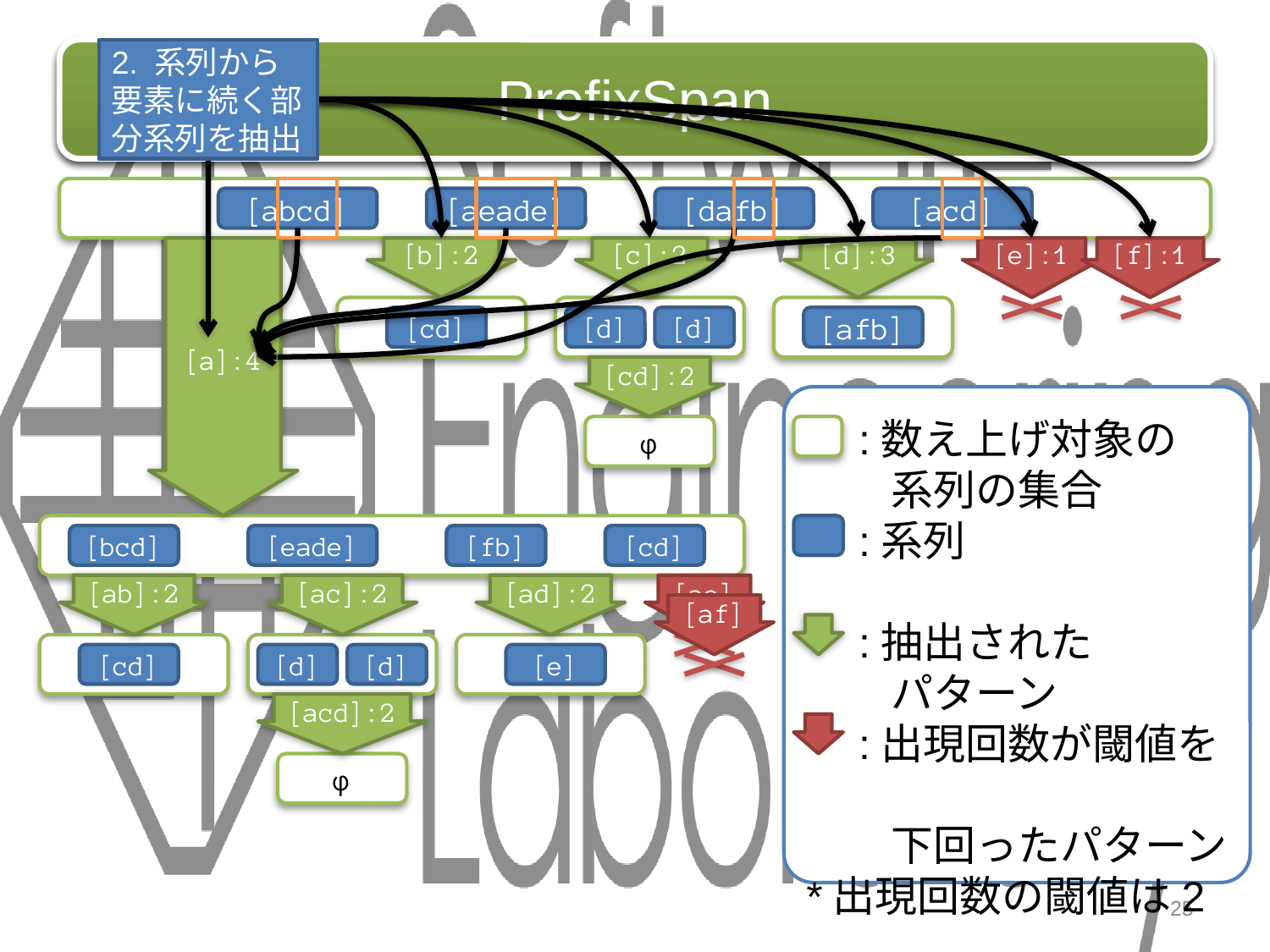

# PrefixSpan
1.各要素を含む系列の数を数え上げる
2. 系列から要素に続く部分系列を抽出

[abcd]
[aeade]
[dafb]
[acd]
[a]:4
[b]:2
[c]:2
[d]:3
[e]:1
[f]:1

[cd]
[d]
[d]
[afb]
[cd]:2

　:数え上げ対象の
　　系列の集合
　:系列

　:抽出された
　　パターン
　:出現回数が閾値を
　　下回ったパターン
*出現回数の閾値は2
φ

[bcd]
[eade]
[fb]
[cd]
[ab]:2
[ac]:2
[ad]:2
[ae]
[af]

[cd]
[d]
[d]
[e]
[acd]:2

φ
25